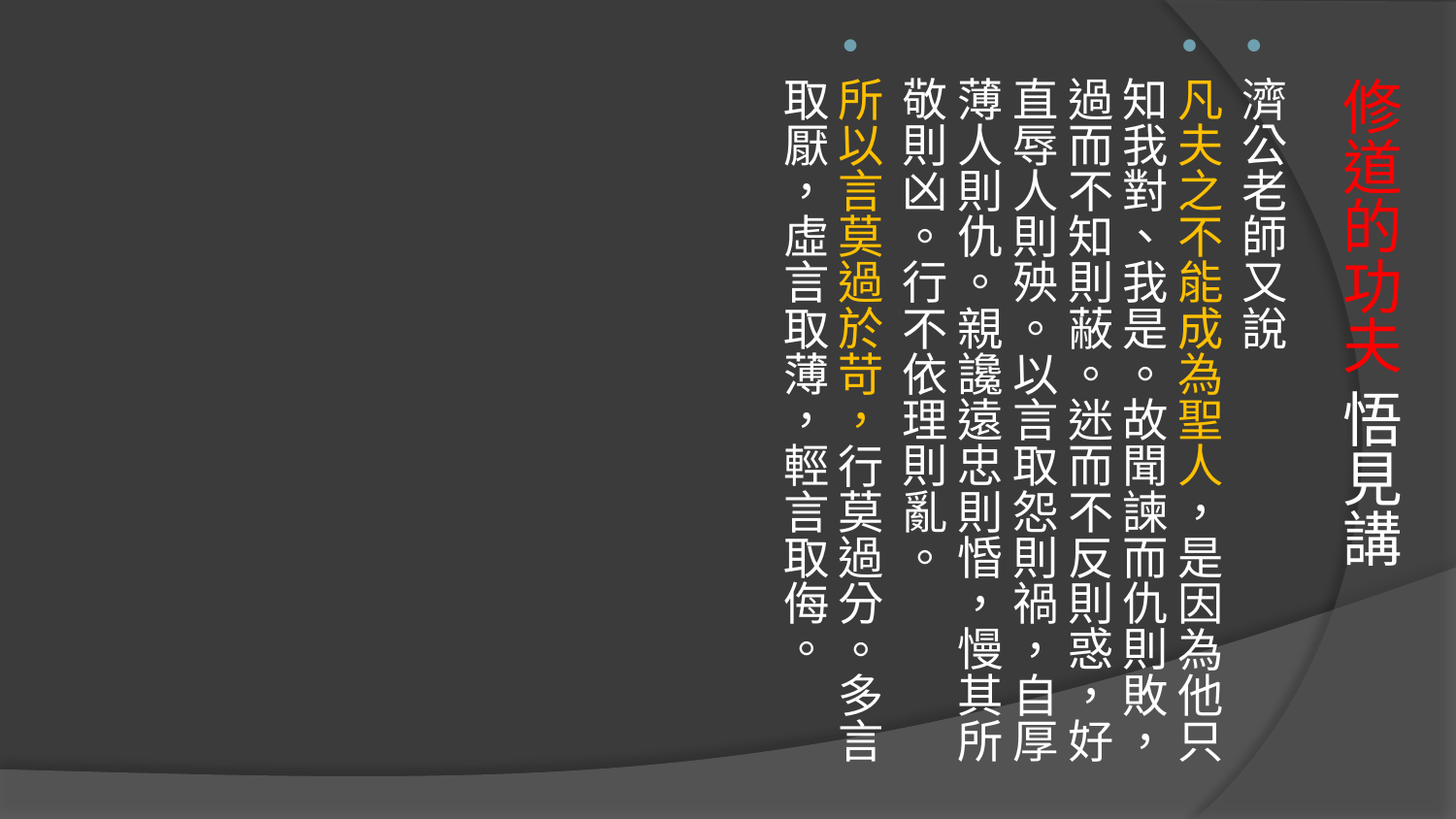

濟公老師又說
凡夫之不能成為聖人，是因為他只知我對、我是。故聞諫而仇則敗，過而不知則蔽。迷而不反則惑，好直辱人則殃。以言取怨則禍，自厚薄人則仇。親讒遠忠則惛，慢其所敬則凶。行不依理則亂。
所以言莫過於苛，行莫過分。多言取厭，虛言取薄，輕言取侮。

# 修道的功夫 悟見講